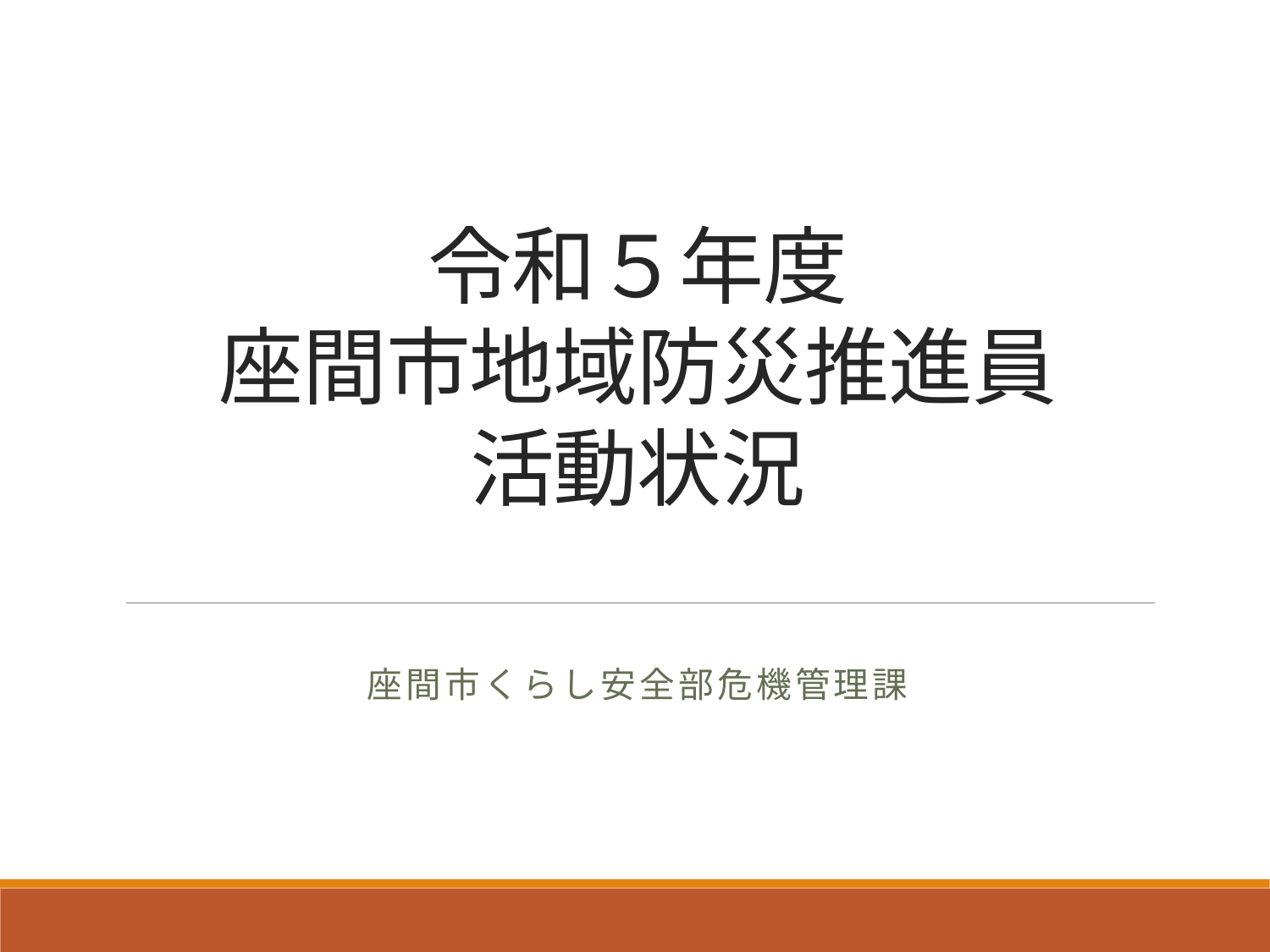

# 令和５年度 座間市地域防災推進員 活動状況
座間市くらし安全部危機管理課